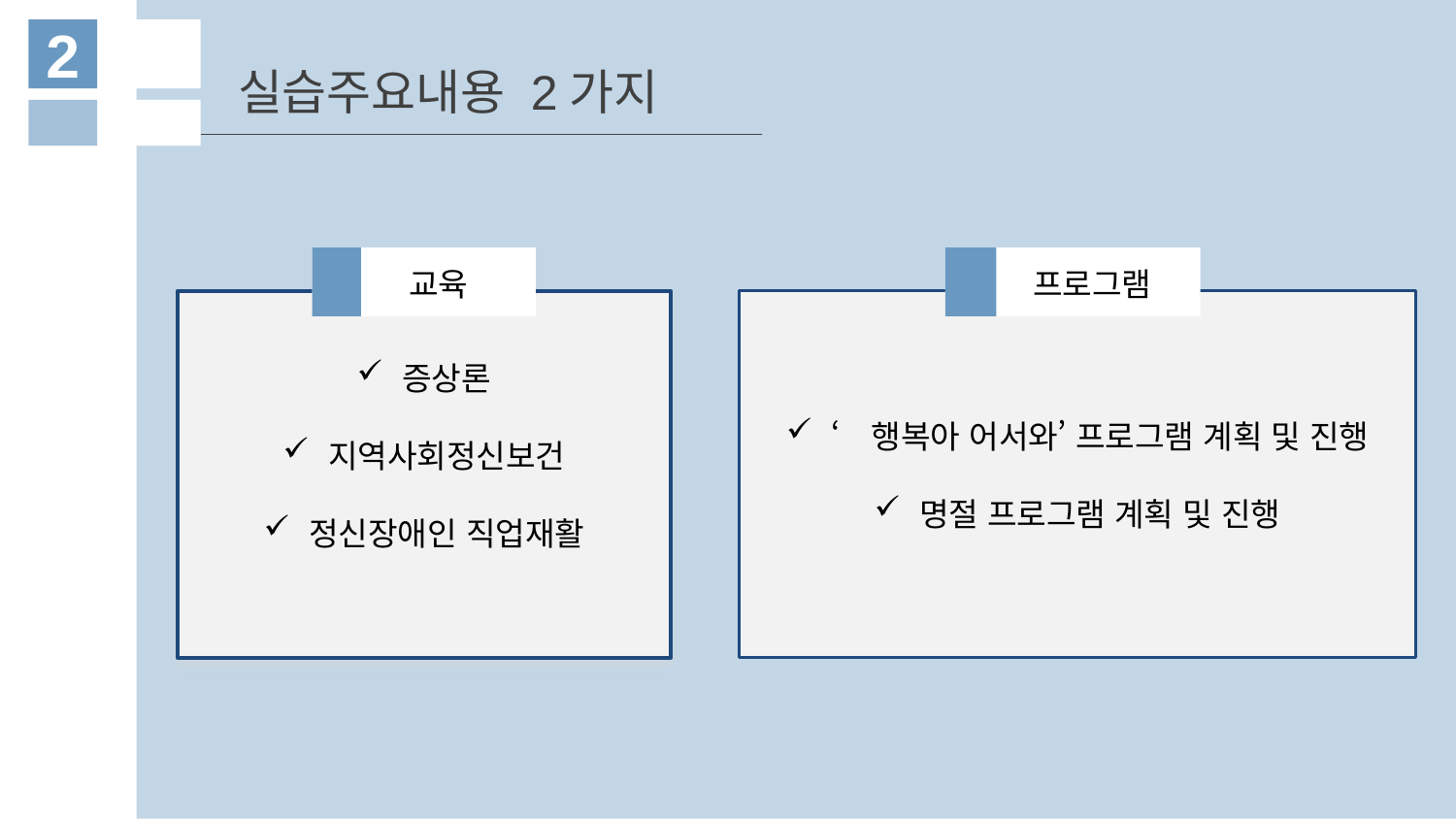

2
실습주요내용 2가지

  교육

   프로그램
증상론

지역사회정신보건

정신장애인 직업재활

‘행복아 어서와’ 프로그램 계획 및 진행

명절 프로그램 계획 및 진행